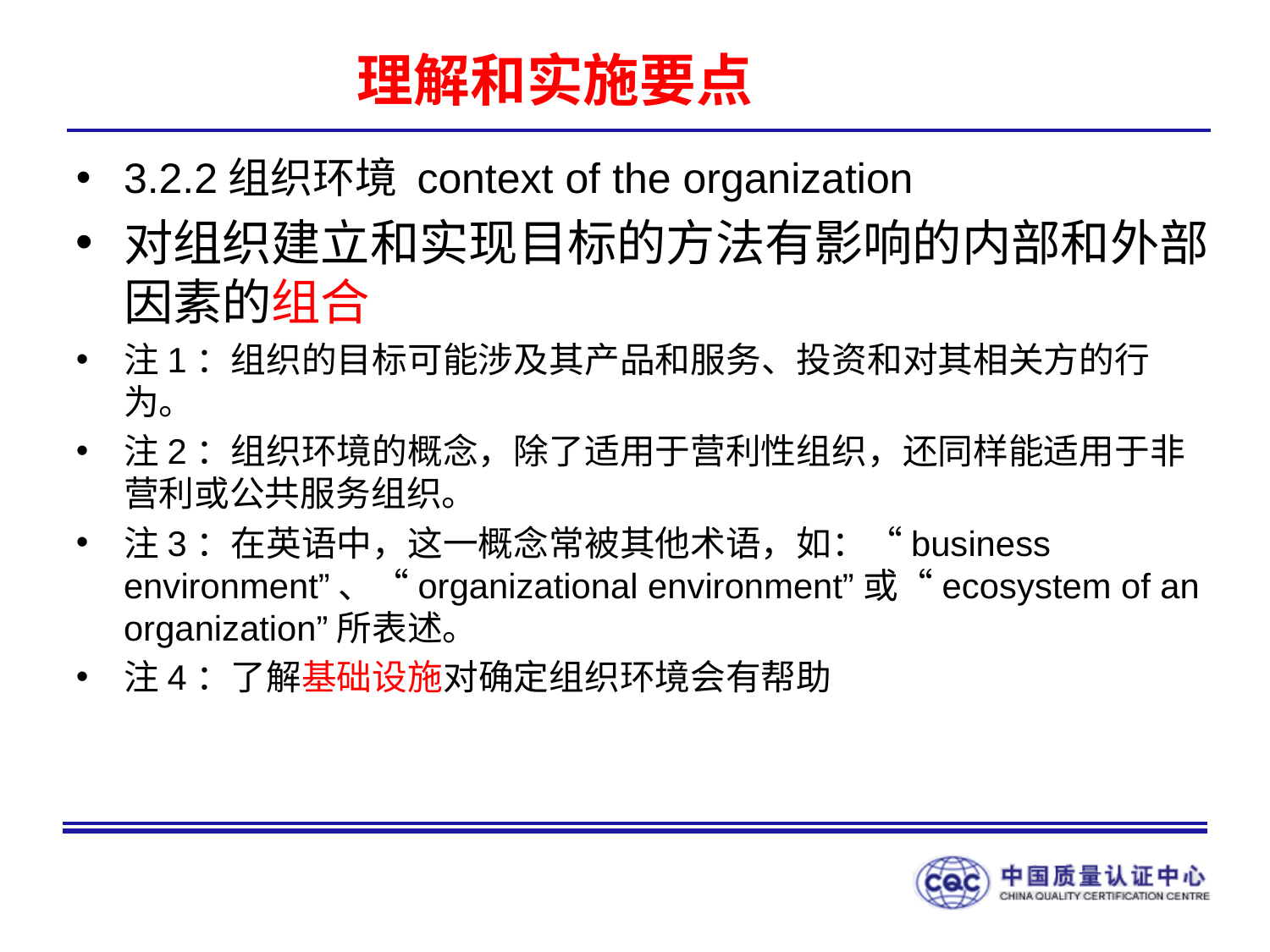

# 理解和实施要点
3.2.2组织环境 context of the organization
对组织建立和实现目标的方法有影响的内部和外部因素的组合
注1：组织的目标可能涉及其产品和服务、投资和对其相关方的行为。
注2：组织环境的概念，除了适用于营利性组织，还同样能适用于非营利或公共服务组织。
注3：在英语中，这一概念常被其他术语，如：“business environment”、“organizational environment”或“ecosystem of an organization”所表述。
注4：了解基础设施对确定组织环境会有帮助